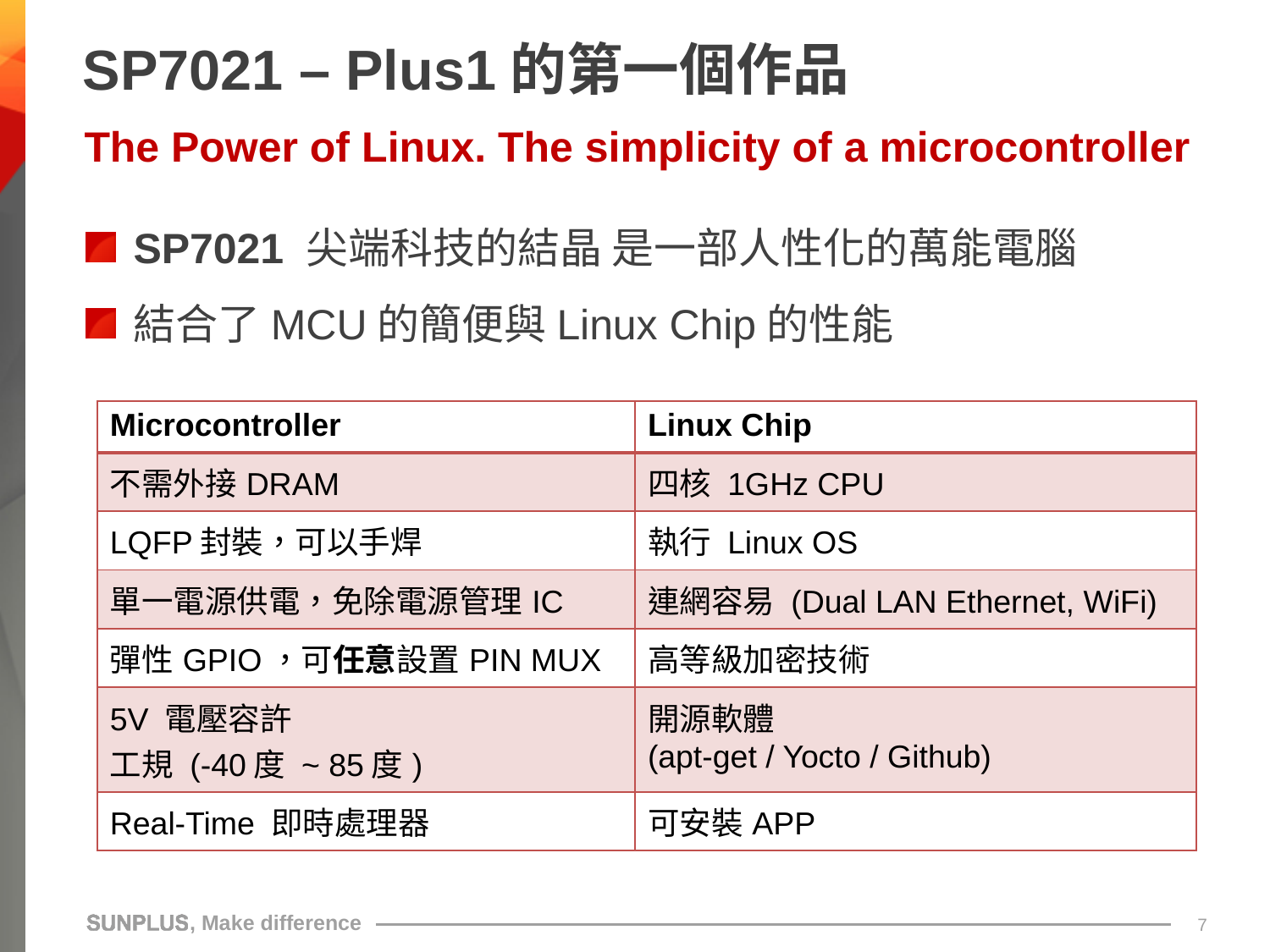

# SP7021 – Plus1的第一個作品
The Power of Linux. The simplicity of a microcontroller
SP7021 尖端科技的結晶 是一部人性化的萬能電腦
結合了MCU的簡便與Linux Chip的性能

| Microcontroller | Linux Chip |
| --- | --- |
| 不需外接DRAM | 四核 1GHz CPU |
| LQFP封裝，可以手焊 | 執行 Linux OS |
| 單一電源供電，免除電源管理IC | 連網容易 (Dual LAN Ethernet, WiFi) |
| 彈性GPIO，可任意設置PIN MUX | 高等級加密技術 |
| 5V 電壓容許 工規 (-40度 ~ 85度) | 開源軟體 (apt-get / Yocto / Github) |
| Real-Time 即時處理器 | 可安裝APP |
7